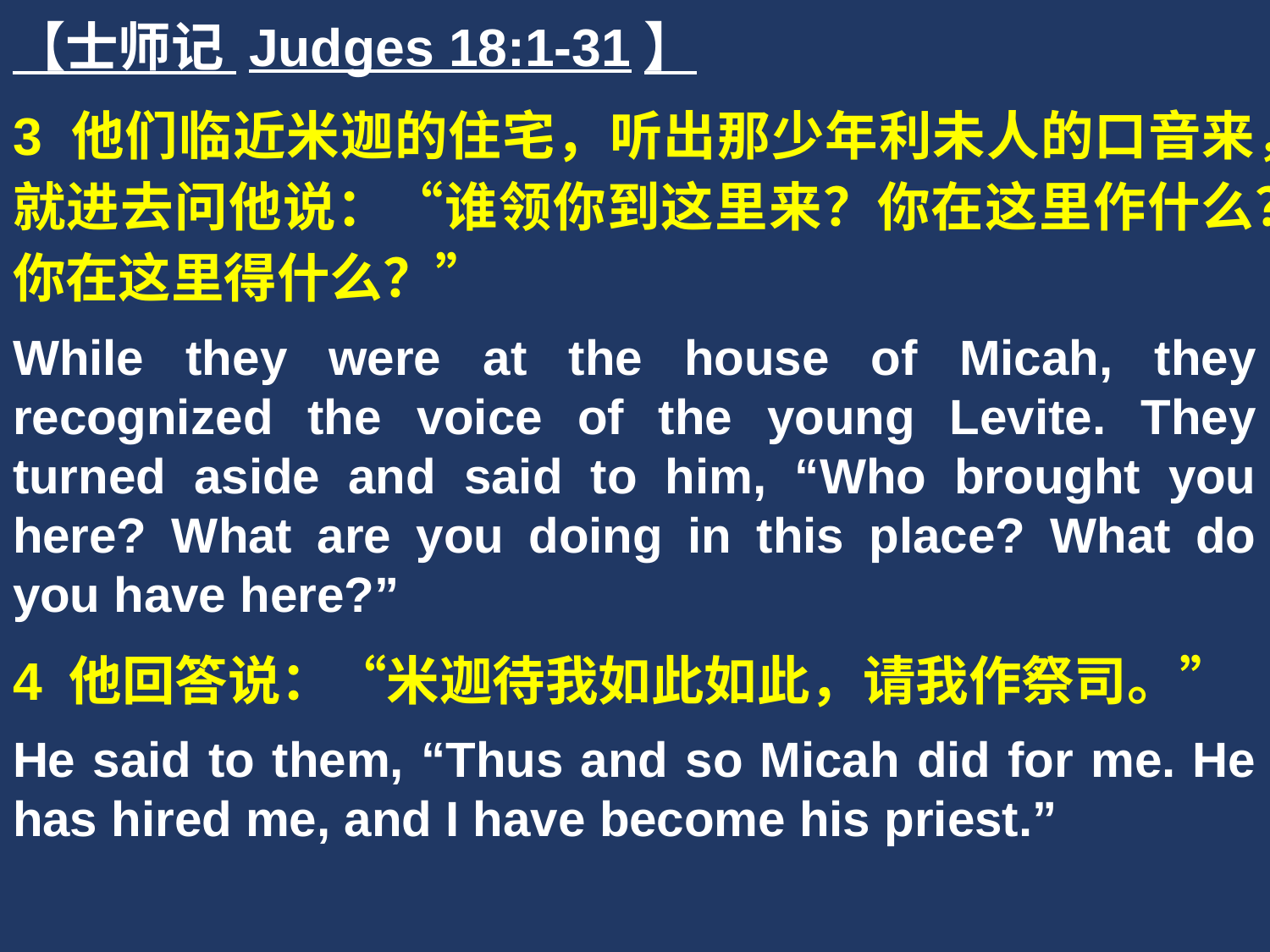

【士师记 Judges 18:1-31】
3 他们临近米迦的住宅，听出那少年利未人的口音来，就进去问他说：“谁领你到这里来？你在这里作什么？你在这里得什么？”
While they were at the house of Micah, they recognized the voice of the young Levite. They turned aside and said to him, “Who brought you here? What are you doing in this place? What do you have here?”
4 他回答说：“米迦待我如此如此，请我作祭司。”
He said to them, “Thus and so Micah did for me. He has hired me, and I have become his priest.”